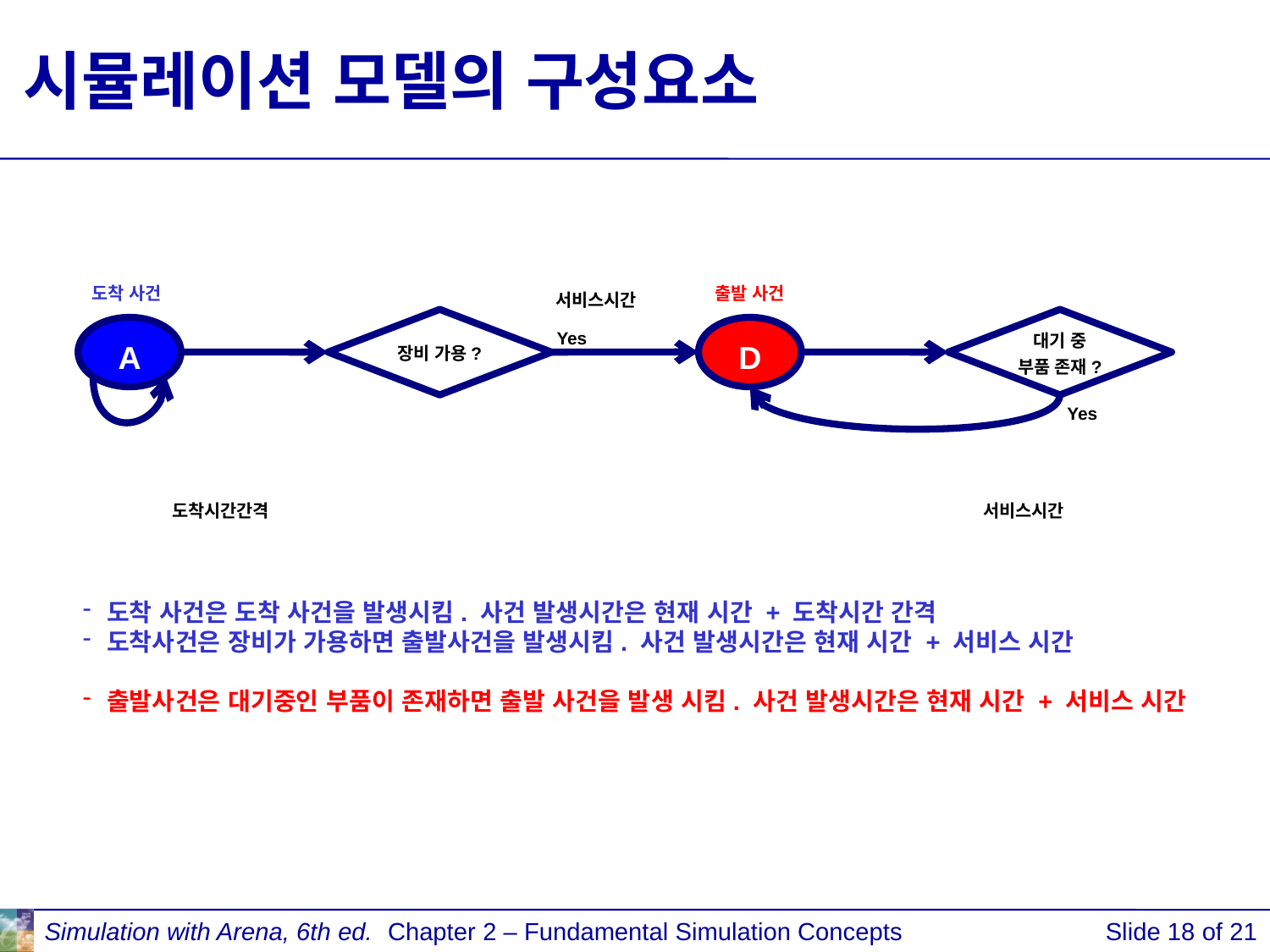

# 시뮬레이션 모델의 구성요소
도착 사건
출발 사건
서비스시간
장비 가용?
대기 중
부품 존재?
A
D
Yes
Yes
도착시간간격
서비스시간
도착 사건은 도착 사건을 발생시킴. 사건 발생시간은 현재 시간 + 도착시간 간격
도착사건은 장비가 가용하면 출발사건을 발생시킴. 사건 발생시간은 현재 시간 + 서비스 시간

출발사건은 대기중인 부품이 존재하면 출발 사건을 발생 시킴. 사건 발생시간은 현재 시간 + 서비스 시간
Simulation with Arena, 6th ed.
Chapter 2 – Fundamental Simulation Concepts
Slide 18 of 21